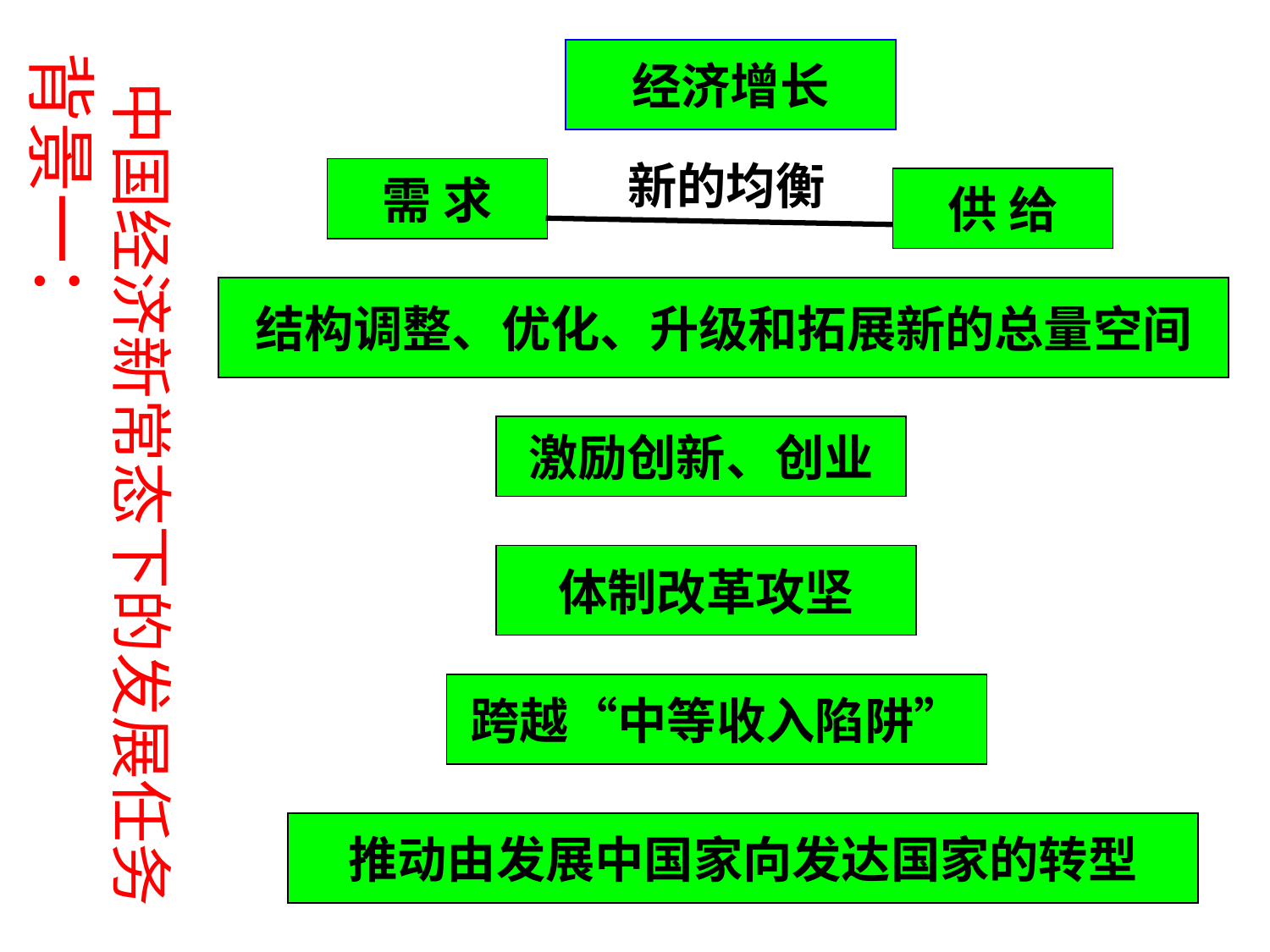

中国经济新常态下的发展任务
背景一：
经济增长

新的均衡
需 求
供 给

结构调整、优化、升级和拓展新的总量空间
激励创新、创业
体制改革攻坚
跨越“中等收入陷阱”
推动由发展中国家向发达国家的转型